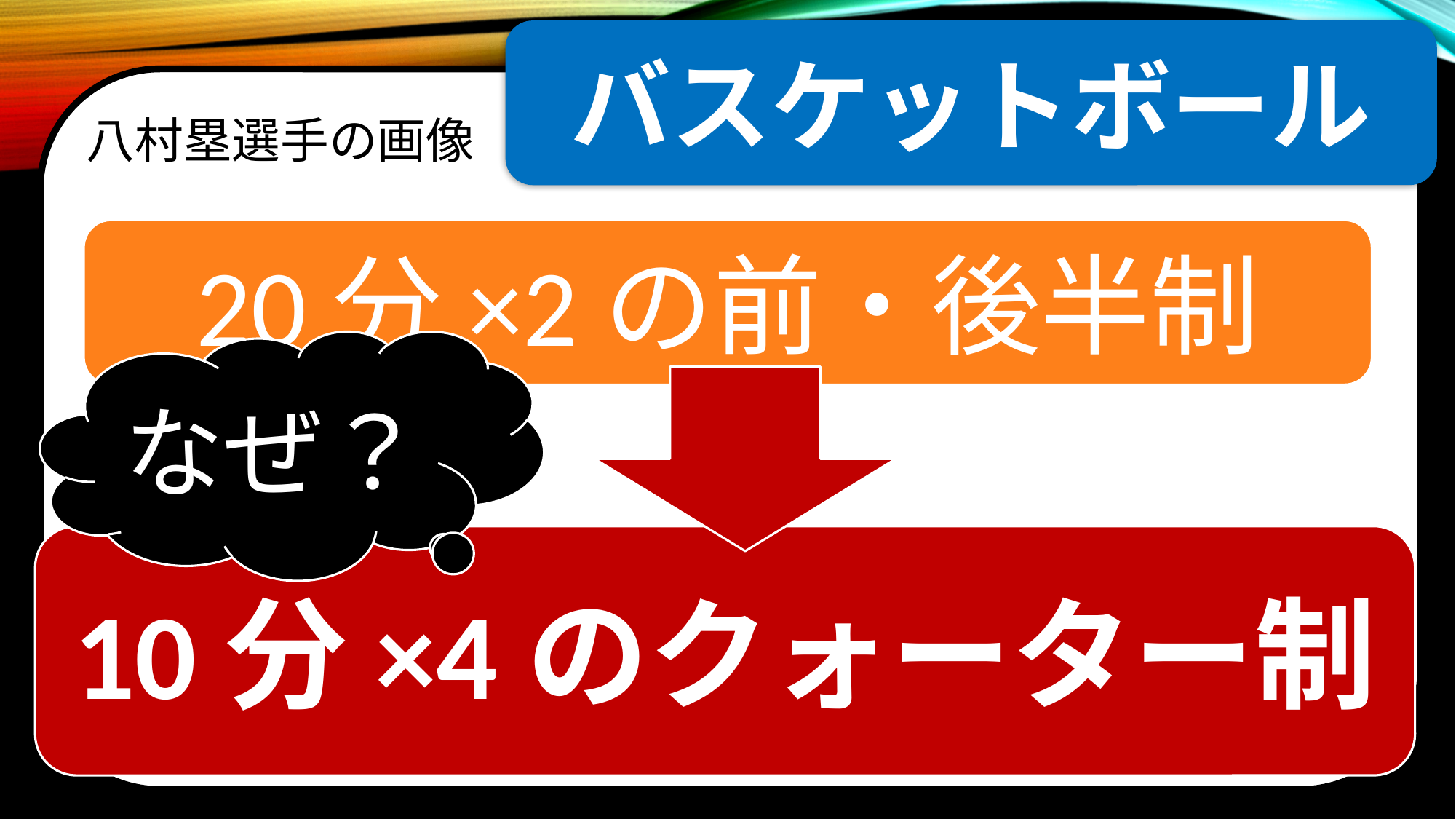

バスケットボール
八村塁選手の画像
20分×2の前・後半制
なぜ？

10分×4のクォーター制